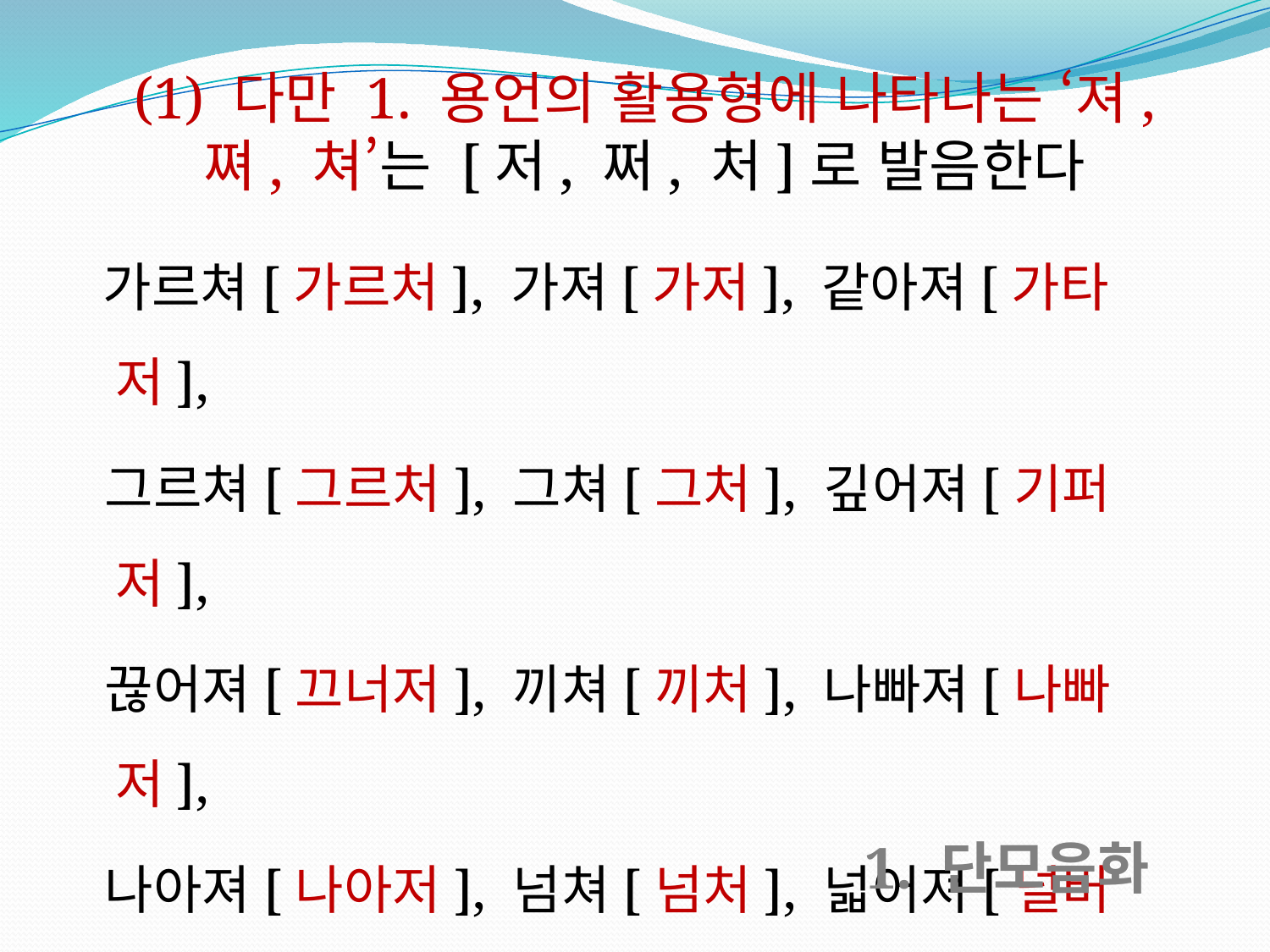

(1) 다만 1. 용언의 활용형에 나타나는 ‘져, 쪄, 쳐’는 [저, 쩌, 처]로 발음한다
 가르쳐[가르처], 가져[가저], 같아져[가타저],
 그르쳐[그르처], 그쳐[그처], 깊어져[기퍼저],
 끊어져[끄너저], 끼쳐[끼처], 나빠져[나빠저],
 나아져[나아저], 넘쳐[넘처], 넓어져[널버저],
 늘어져[느러저], 다져[다저], 마주쳐[마주처],
1. 단모음화